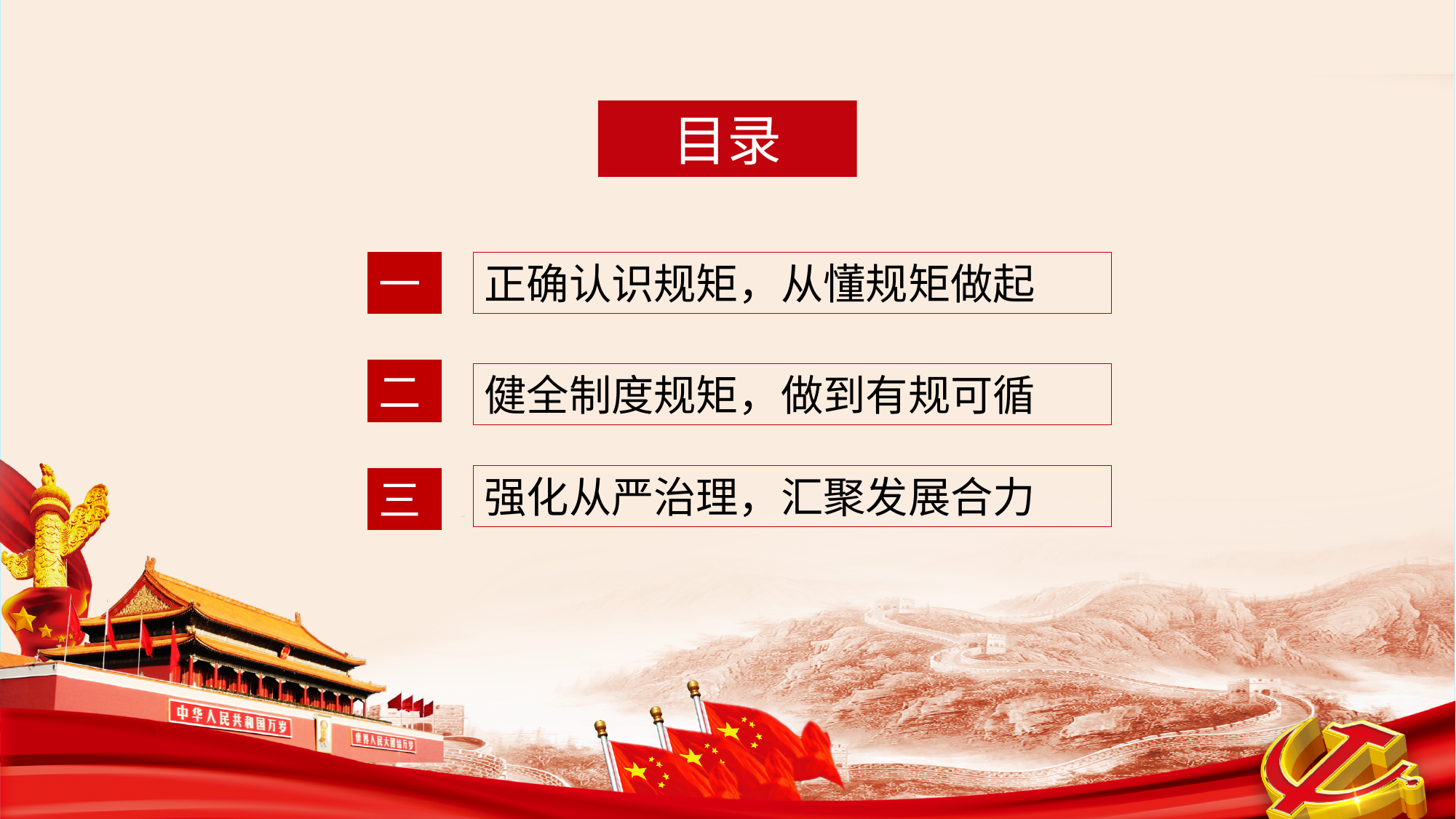

目录
一
正确认识规矩，从懂规矩做起
二
健全制度规矩，做到有规可循
强化从严治理，汇聚发展合力
三